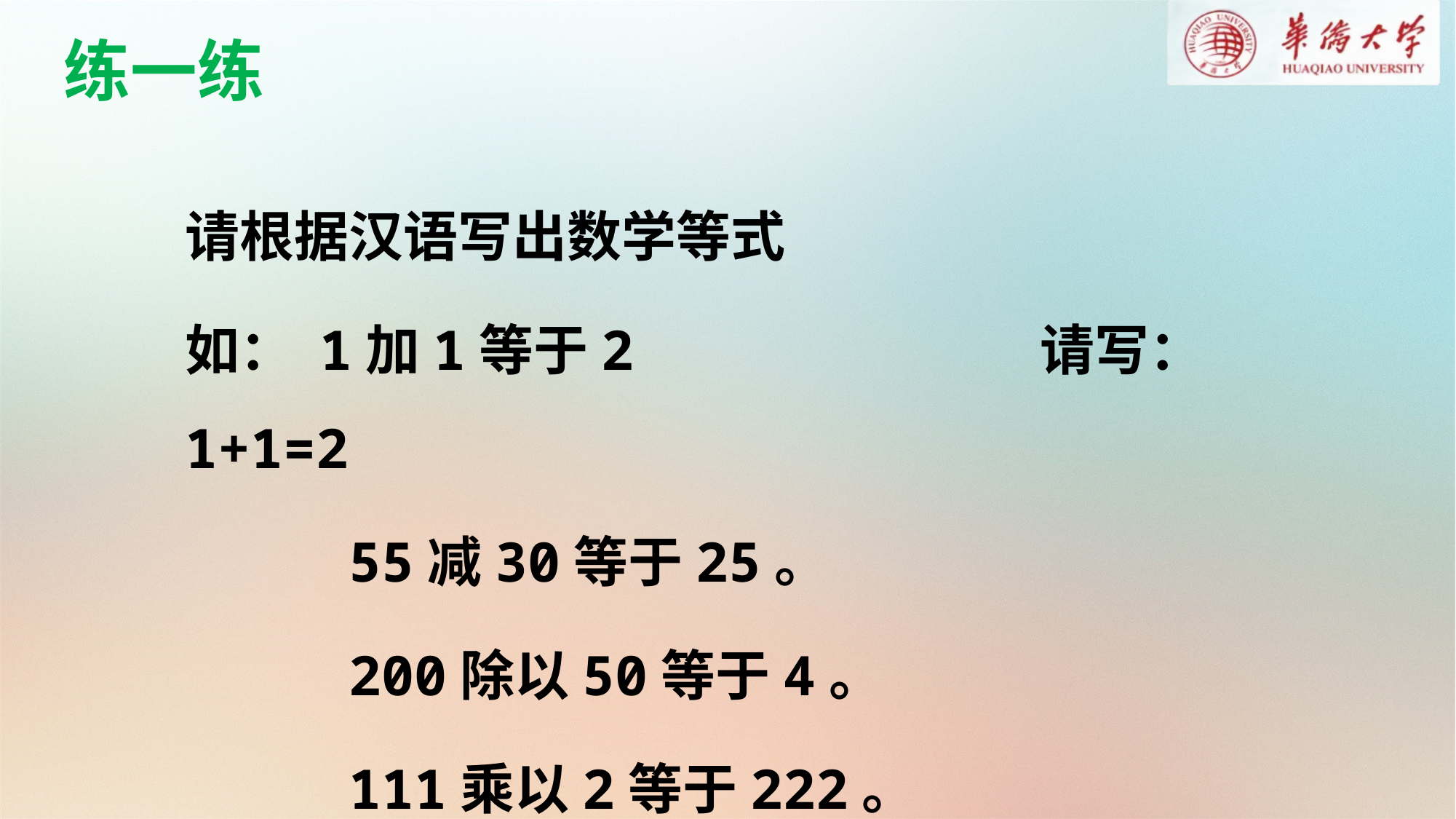

练一练
请根据汉语写出数学等式
如： 1加1等于2            请写： 1+1=2
     55减30等于25。
     200除以50等于4。
     111乘以2等于222。